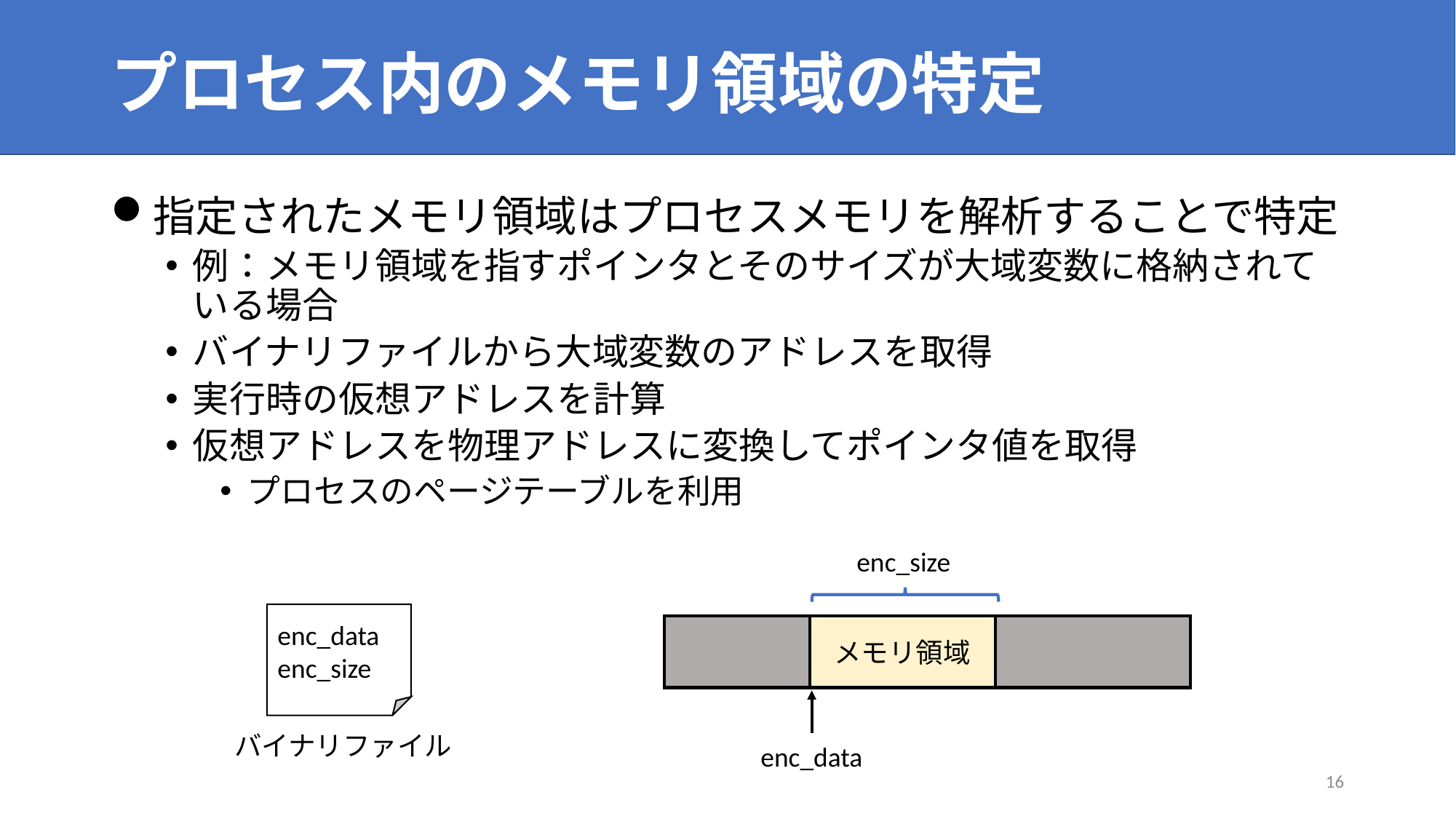

# プロセス内のメモリ領域の特定
指定されたメモリ領域はプロセスメモリを解析することで特定
例：メモリ領域を指すポインタとそのサイズが大域変数に格納されている場合
バイナリファイルから大域変数のアドレスを取得
実行時の仮想アドレスを計算
仮想アドレスを物理アドレスに変換してポインタ値を取得
プロセスのページテーブルを利用

enc_size
enc_data
enc_size

メモリ領域
バイナリファイル
enc_data
16